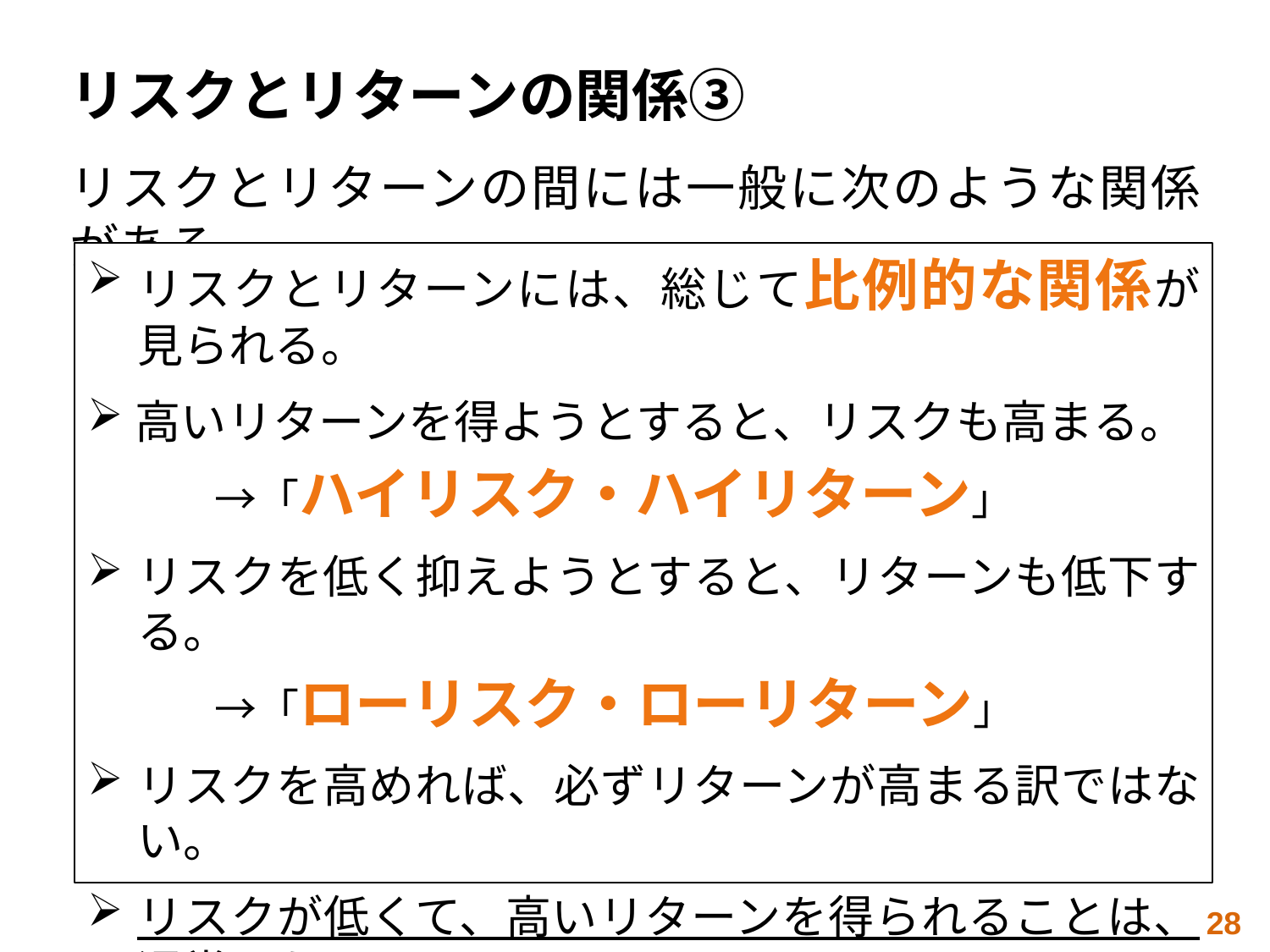

リスクとリターンの関係③
リスクとリターンの間には一般に次のような関係がある。
リスクとリターンには、総じて比例的な関係が見られる。
高いリターンを得ようとすると、リスクも高まる。
　　　→「ハイリスク・ハイリターン」
リスクを低く抑えようとすると、リターンも低下する。
　　　→「ローリスク・ローリターン」
リスクを高めれば、必ずリターンが高まる訳ではない。
リスクが低くて、高いリターンを得られることは、通常はない。
　　　→「ローリスク・ハイリターン」はない
28